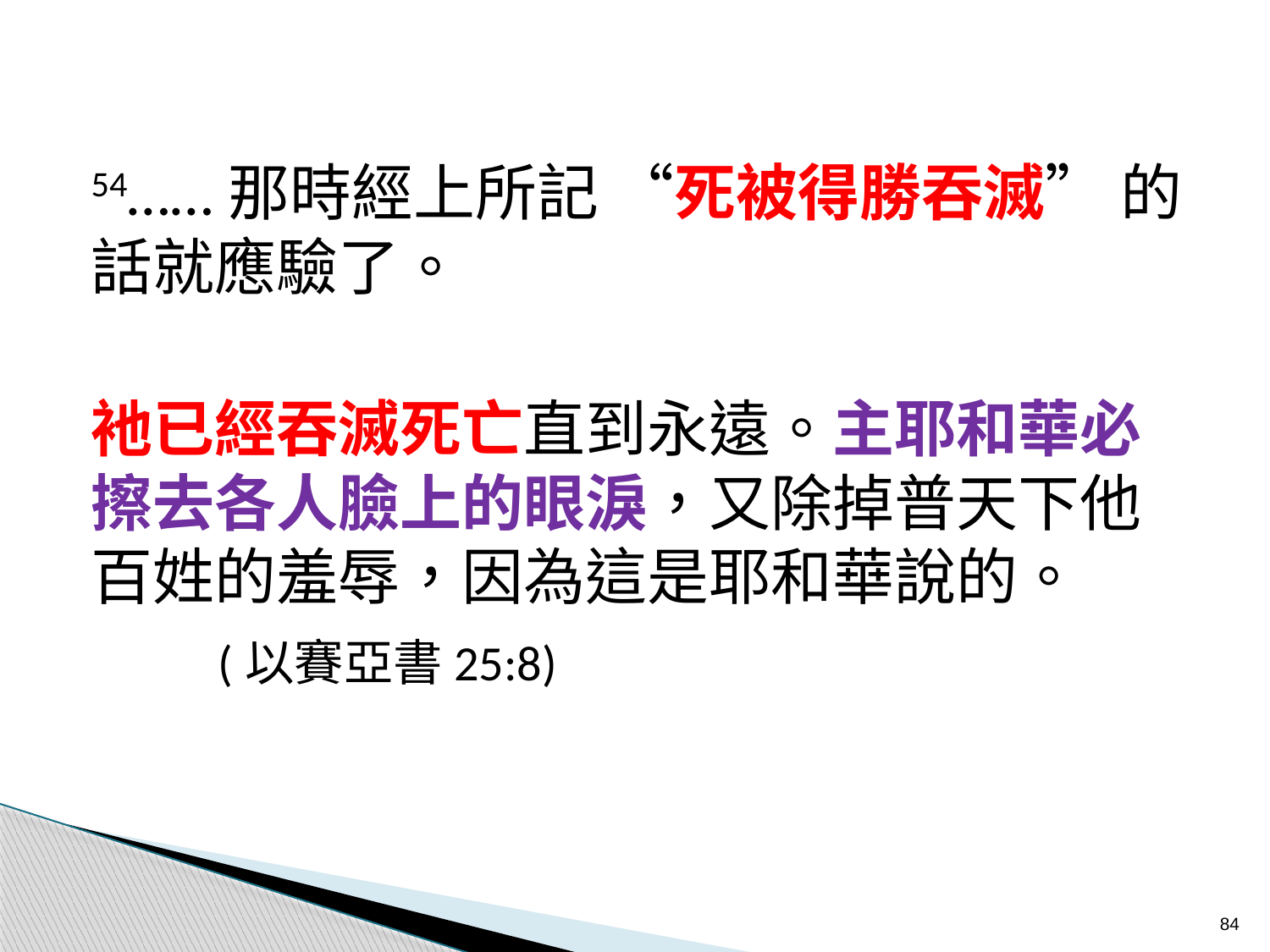

54……那時經上所記 “死被得勝吞滅” 的話就應驗了。

衪已經吞滅死亡直到永遠。主耶和華必擦去各人臉上的眼淚，又除掉普天下他百姓的羞辱，因為這是耶和華說的。
	(以賽亞書25:8)
84